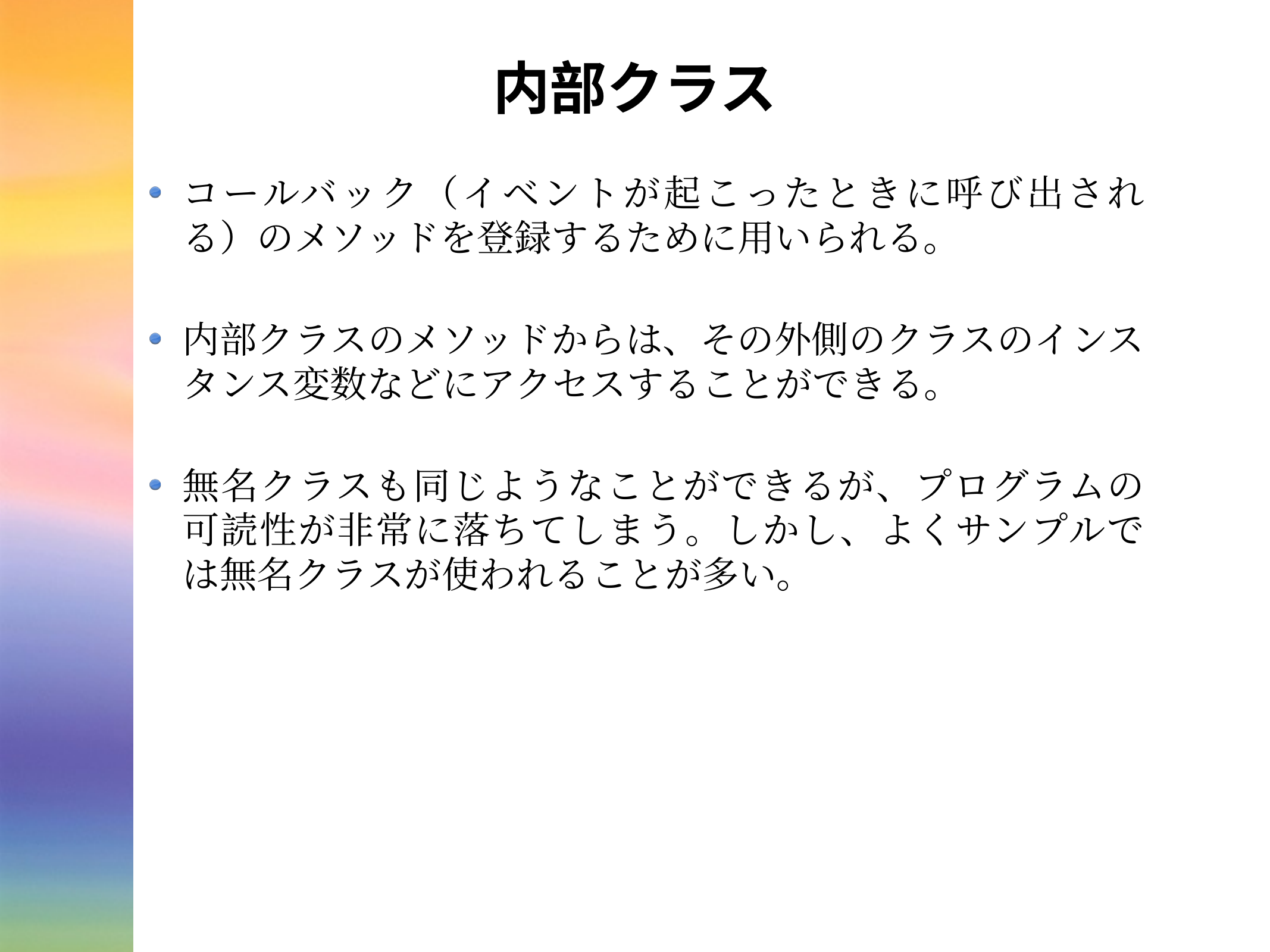

# 内部クラス
コールバック（イベントが起こったときに呼び出される）のメソッドを登録するために用いられる。

内部クラスのメソッドからは、その外側のクラスのインスタンス変数などにアクセスすることができる。

無名クラスも同じようなことができるが、プログラムの可読性が非常に落ちてしまう。しかし、よくサンプルでは無名クラスが使われることが多い。